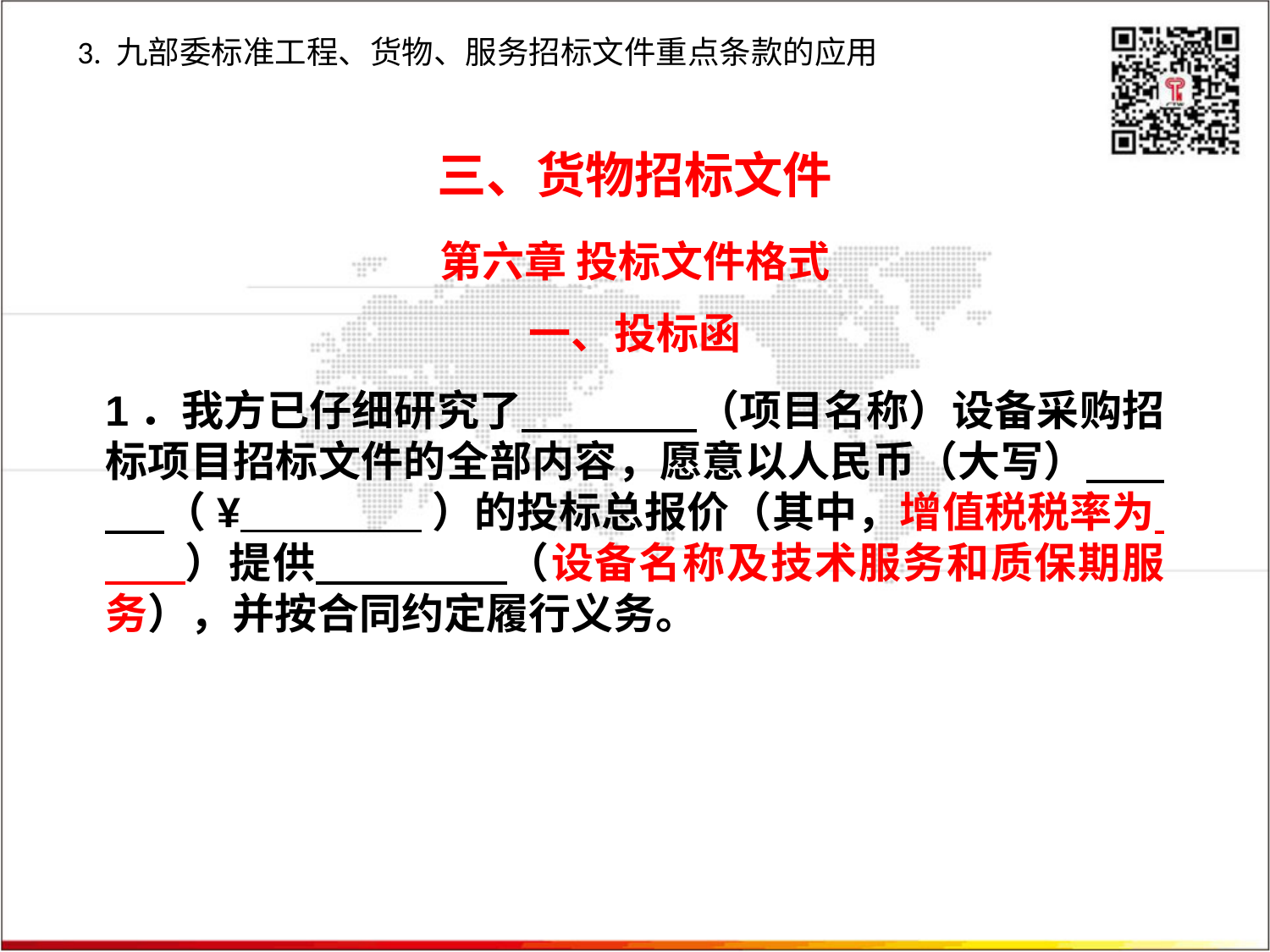

3. 九部委标准工程、货物、服务招标文件重点条款的应用
三、货物招标文件
第六章 投标文件格式
一、投标函
1．我方已仔细研究了                  （项目名称）设备采购招标项目招标文件的全部内容，愿意以人民币（大写）               （¥               ）的投标总报价（其中，增值税税率为         ）提供                 （设备名称及技术服务和质保期服务），并按合同约定履行义务。